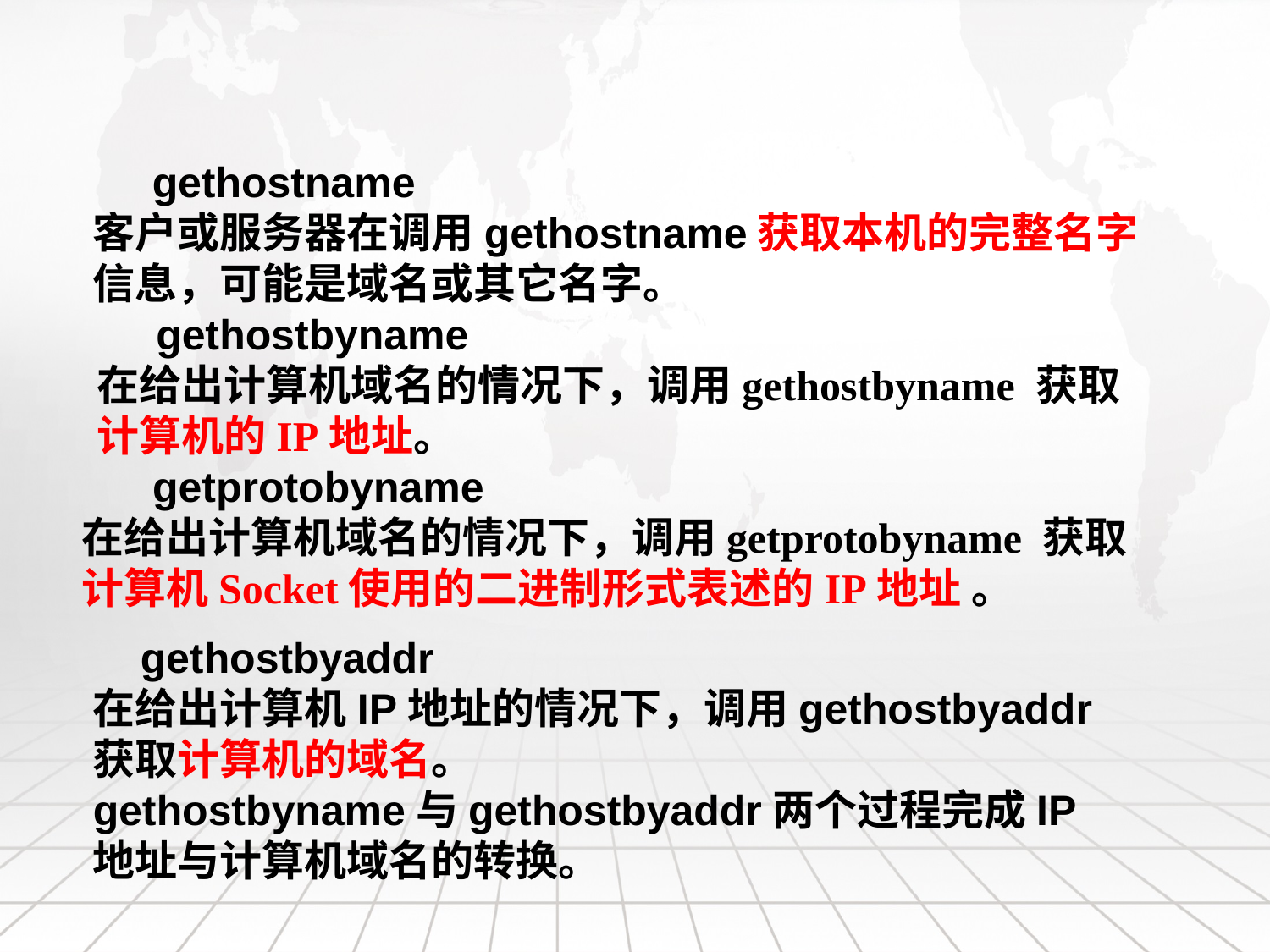

gethostname
客户或服务器在调用gethostname获取本机的完整名字信息，可能是域名或其它名字。
     gethostbyname
在给出计算机域名的情况下，调用gethostbyname 获取计算机的IP地址。
      getprotobyname
在给出计算机域名的情况下，调用getprotobyname 获取计算机Socket使用的二进制形式表述的IP地址 。
    gethostbyaddr
在给出计算机IP地址的情况下，调用gethostbyaddr 获取计算机的域名。
gethostbyname与gethostbyaddr两个过程完成IP地址与计算机域名的转换。